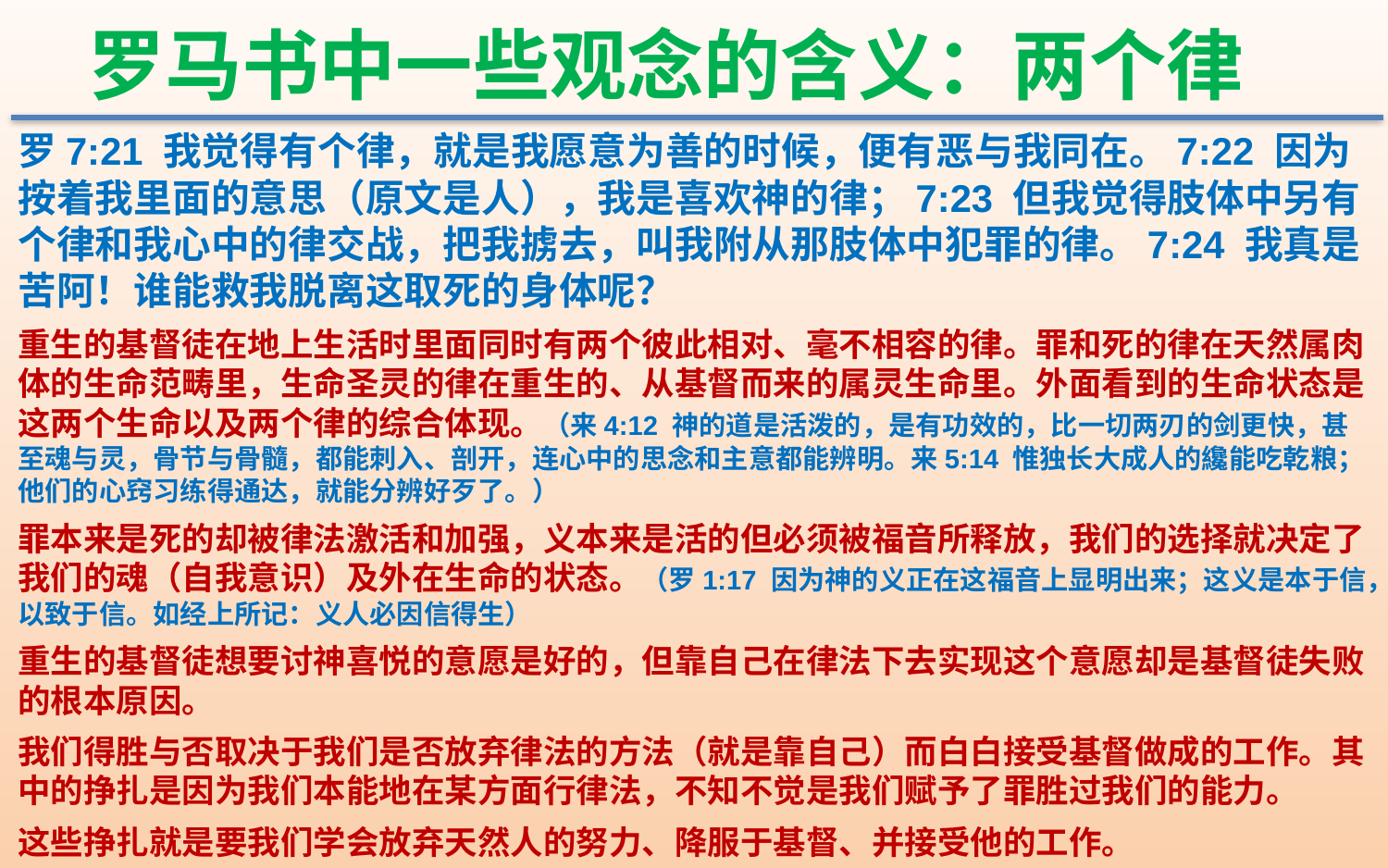

罗马书中一些观念的含义：两个律
罗7:21 我觉得有个律，就是我愿意为善的时候，便有恶与我同在。7:22 因为按着我里面的意思（原文是人），我是喜欢神的律；7:23 但我觉得肢体中另有个律和我心中的律交战，把我掳去，叫我附从那肢体中犯罪的律。7:24 我真是苦阿！谁能救我脱离这取死的身体呢？
重生的基督徒在地上生活时里面同时有两个彼此相对、毫不相容的律。罪和死的律在天然属肉体的生命范畴里，生命圣灵的律在重生的、从基督而来的属灵生命里。外面看到的生命状态是这两个生命以及两个律的综合体现。（来4:12 神的道是活泼的，是有功效的，比一切两刃的剑更快，甚至魂与灵，骨节与骨髓，都能刺入、剖开，连心中的思念和主意都能辨明。来5:14 惟独长大成人的纔能吃乾粮；他们的心窍习练得通达，就能分辨好歹了。）
罪本来是死的却被律法激活和加强，义本来是活的但必须被福音所释放，我们的选择就决定了我们的魂（自我意识）及外在生命的状态。（罗1:17 因为神的义正在这福音上显明出来；这义是本于信，以致于信。如经上所记：义人必因信得生）
重生的基督徒想要讨神喜悦的意愿是好的，但靠自己在律法下去实现这个意愿却是基督徒失败的根本原因。
我们得胜与否取决于我们是否放弃律法的方法（就是靠自己）而白白接受基督做成的工作。其中的挣扎是因为我们本能地在某方面行律法，不知不觉是我们赋予了罪胜过我们的能力。
这些挣扎就是要我们学会放弃天然人的努力、降服于基督、并接受他的工作。